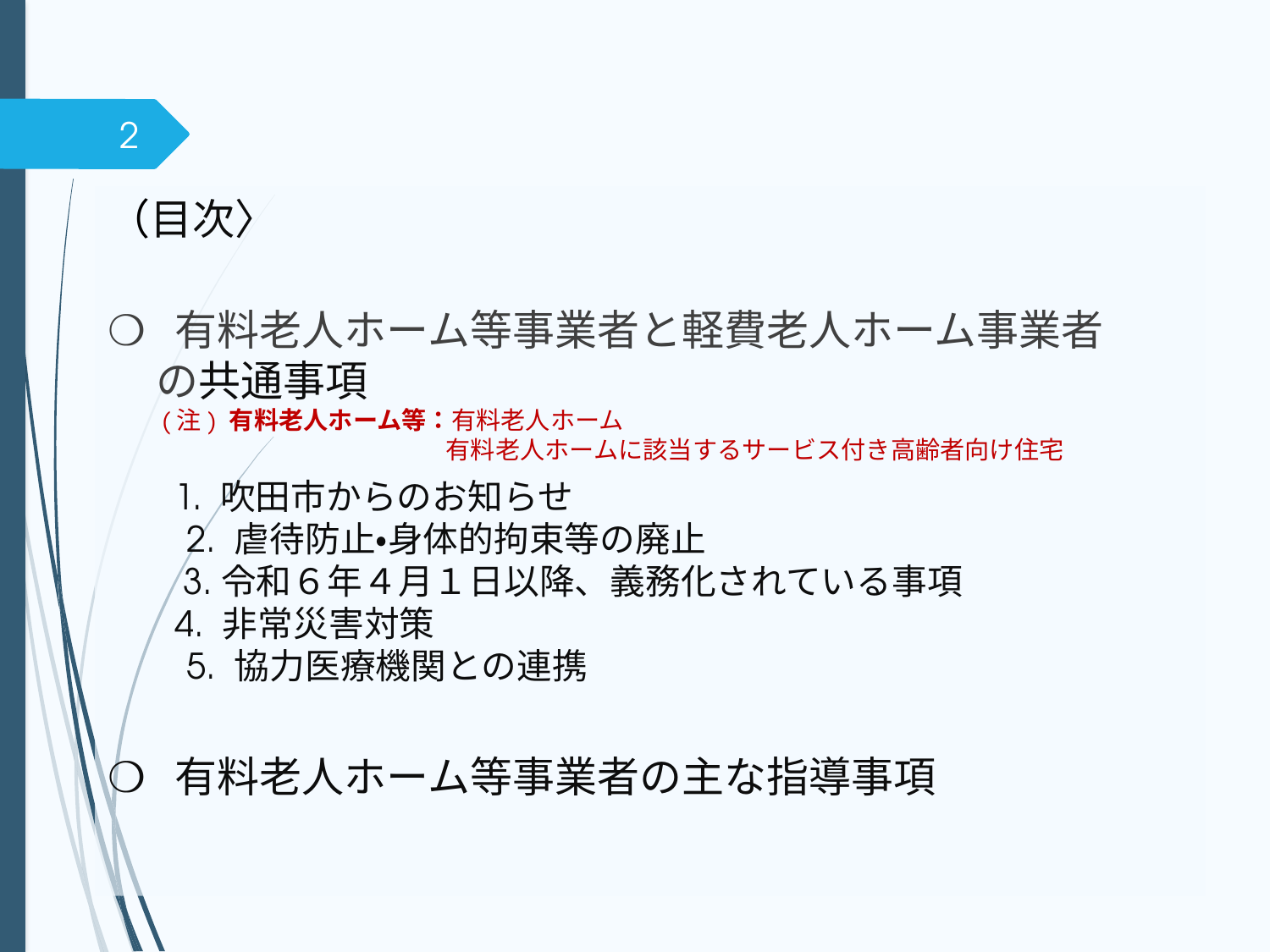

2
（目次〉
❍  有料老人ホーム等事業者と軽費老人ホーム事業者
    の共通事項
        (注) 有料老人ホーム等：有料老人ホーム
　　　　　　　　　　　　　   有料老人ホームに該当するサービス付き高齢者向け住宅
　   1. 吹田市からのお知らせ
　　2. 虐待防止・身体的拘束等の廃止
 　  3.令和６年４月１日以降、義務化されている事項
　   4. 非常災害対策
　　5. 協力医療機関との連携

❍  有料老人ホーム等事業者の主な指導事項